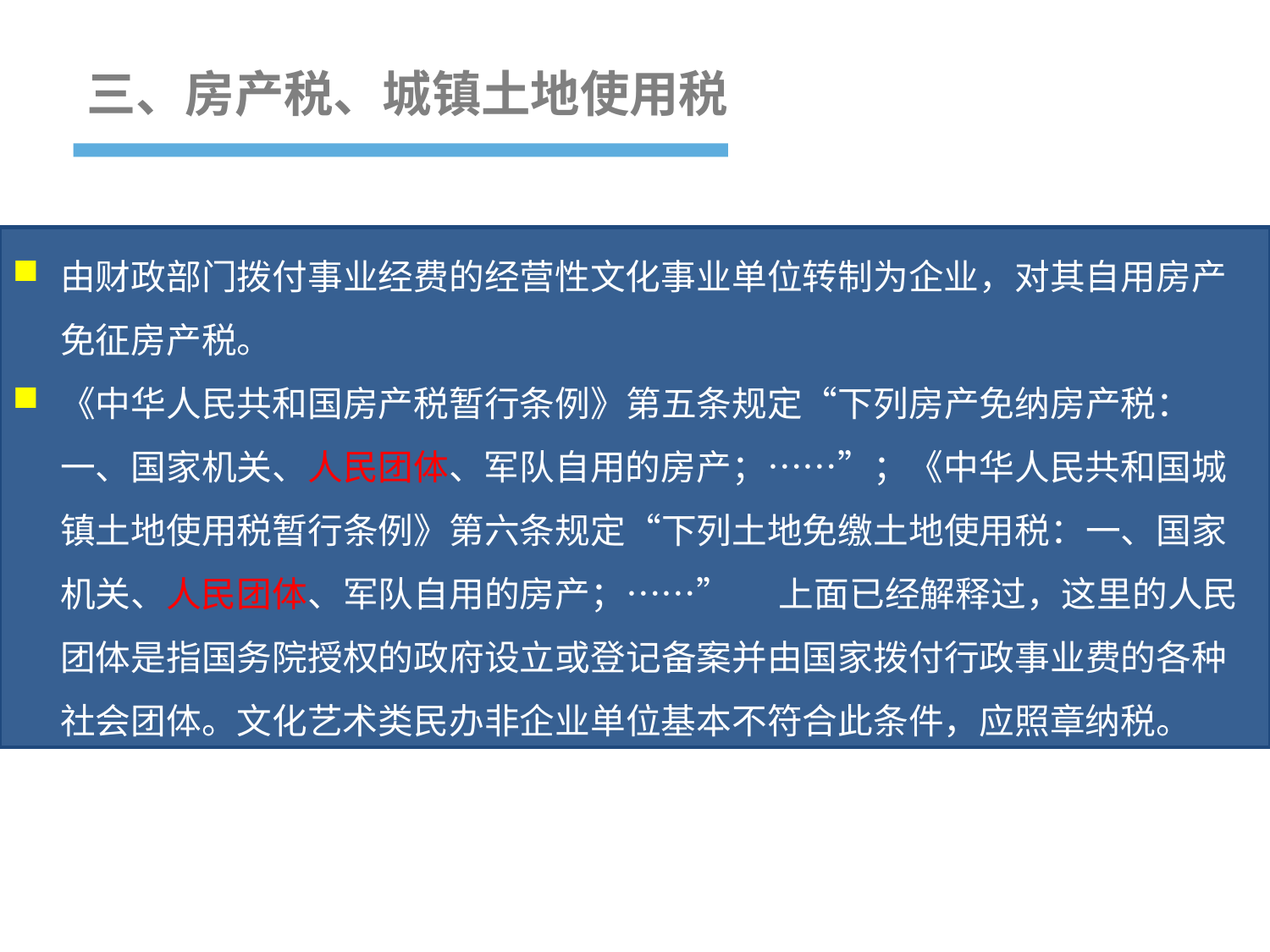

三、房产税、城镇土地使用税
由财政部门拨付事业经费的经营性文化事业单位转制为企业，对其自用房产免征房产税。
《中华人民共和国房产税暂行条例》第五条规定“下列房产免纳房产税：一、国家机关、人民团体、军队自用的房产；……”；《中华人民共和国城镇土地使用税暂行条例》第六条规定“下列土地免缴土地使用税：一、国家机关、人民团体、军队自用的房产；……”      上面已经解释过，这里的人民团体是指国务院授权的政府设立或登记备案并由国家拨付行政事业费的各种社会团体。文化艺术类民办非企业单位基本不符合此条件，应照章纳税。